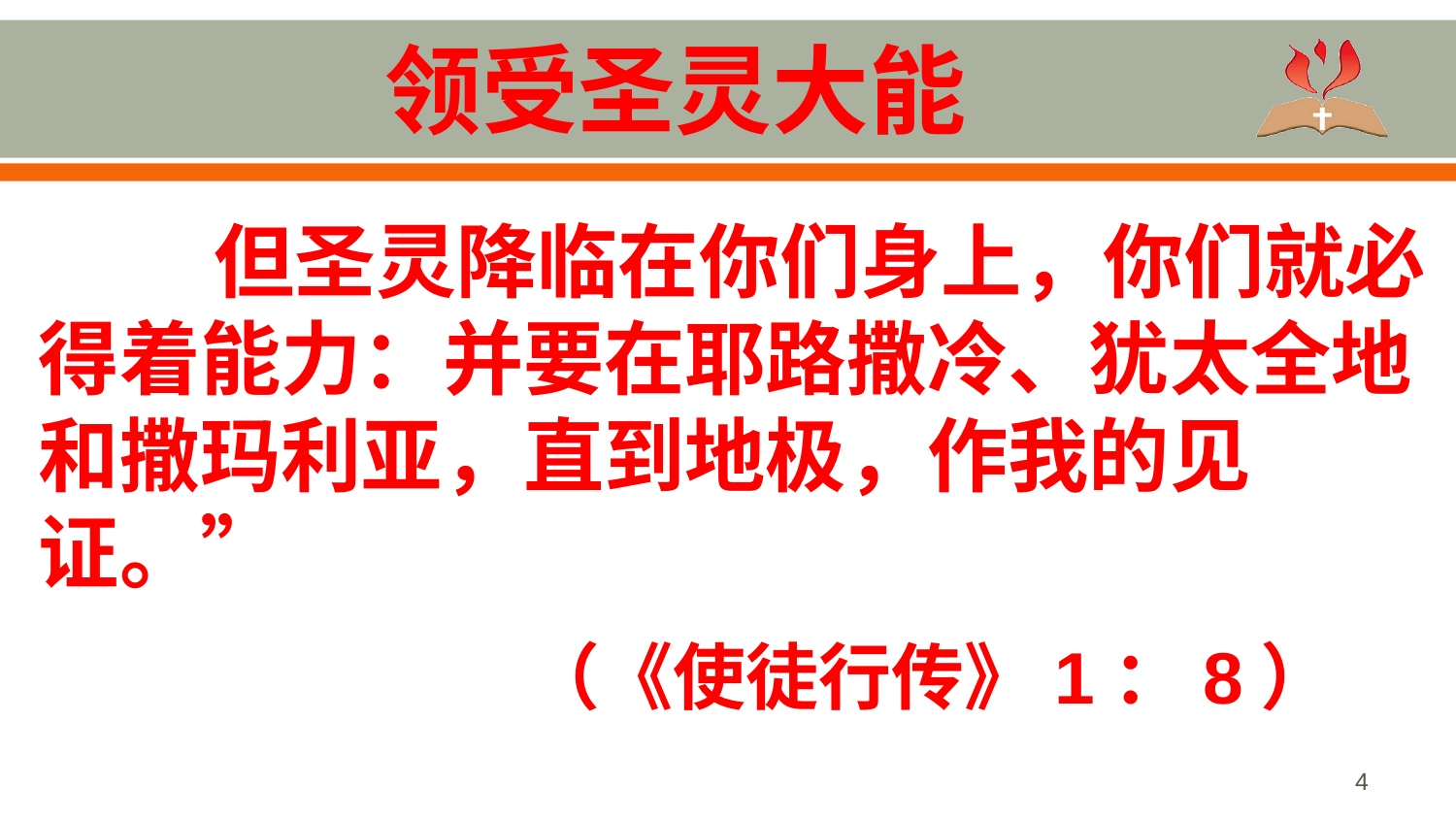

# 领受圣灵大能
     但圣灵降临在你们身上，你们就必得着能力：并要在耶路撒冷、犹太全地和撒玛利亚，直到地极，作我的见证。”
                      （《使徒行传》1：8）

4